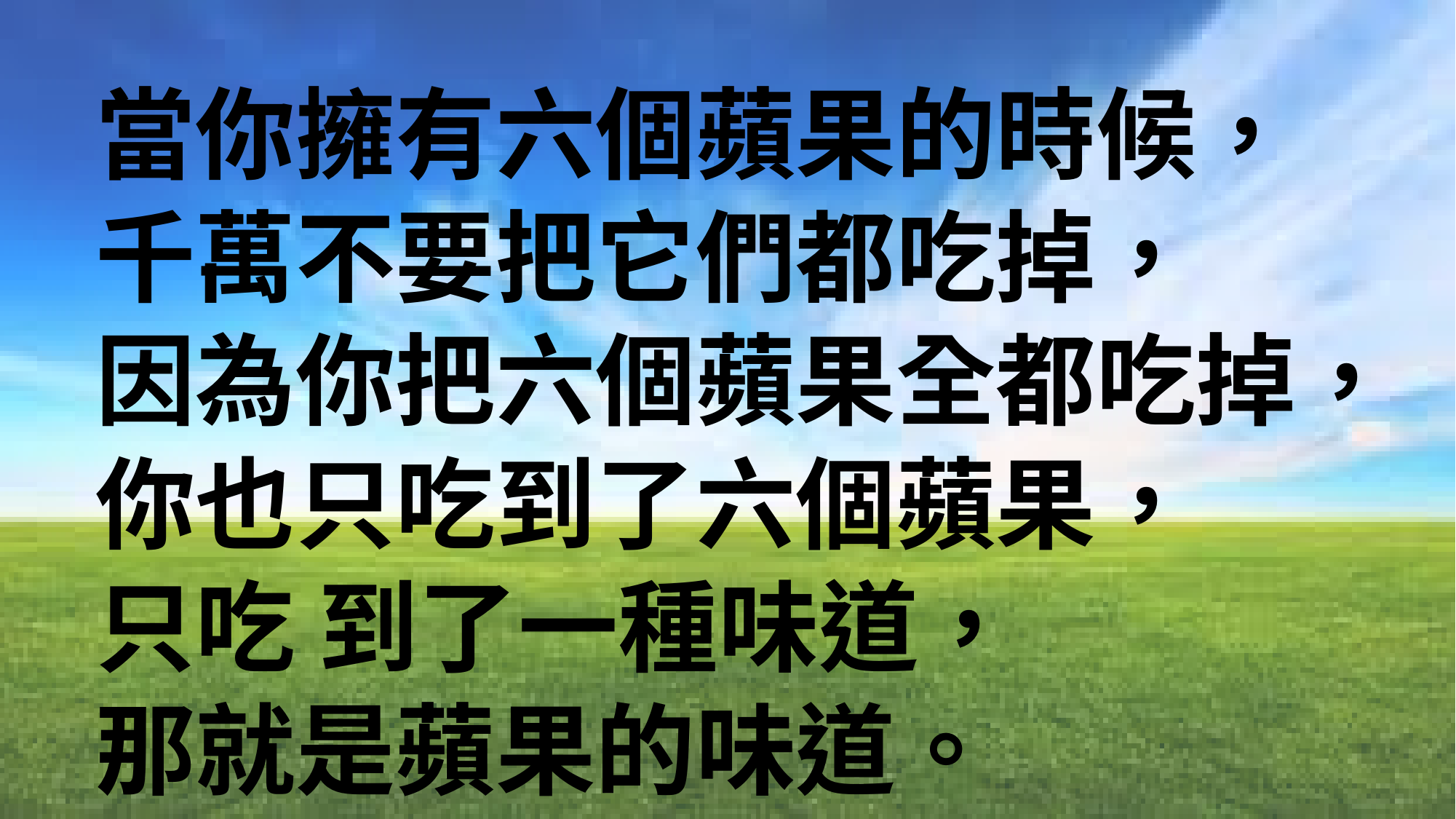

當你擁有六個蘋果的時候，
千萬不要把它們都吃掉，
因為你把六個蘋果全都吃掉，
你也只吃到了六個蘋果，
只吃 到了一種味道，
那就是蘋果的味道。